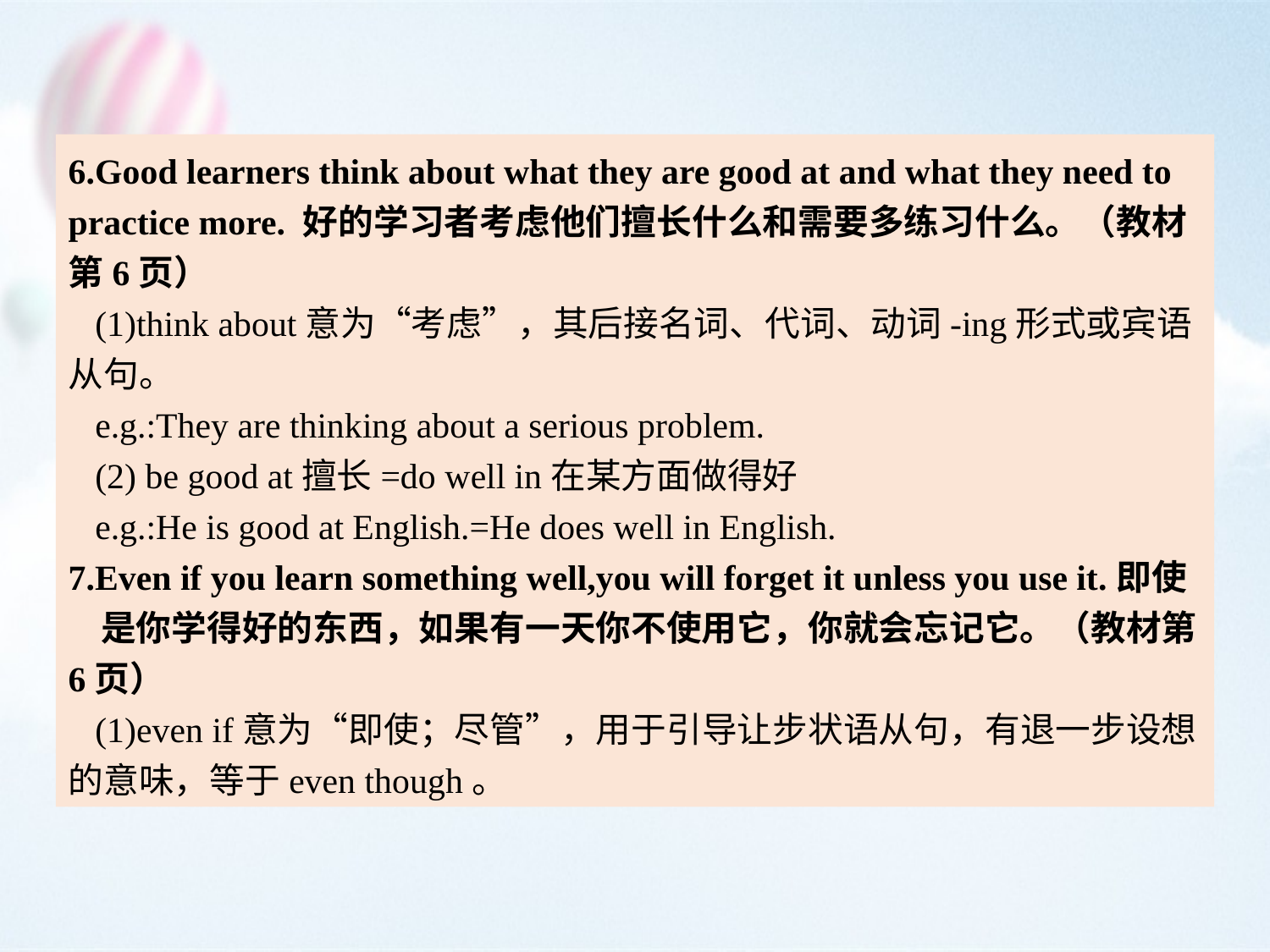

6.Good learners think about what they are good at and what they need to practice more. 好的学习者考虑他们擅长什么和需要多练习什么。（教材第6页）
   (1)think about意为“考虑”，其后接名词、代词、动词-ing形式或宾语从句。
   e.g.:They are thinking about a serious problem.
   (2) be good at擅长=do well in在某方面做得好
   e.g.:He is good at English.=He does well in English.
7.Even if you learn something well,you will forget it unless you use it.即使
   是你学得好的东西，如果有一天你不使用它，你就会忘记它。（教材第6页）
   (1)even if意为“即使；尽管”，用于引导让步状语从句，有退一步设想的意味，等于even though。